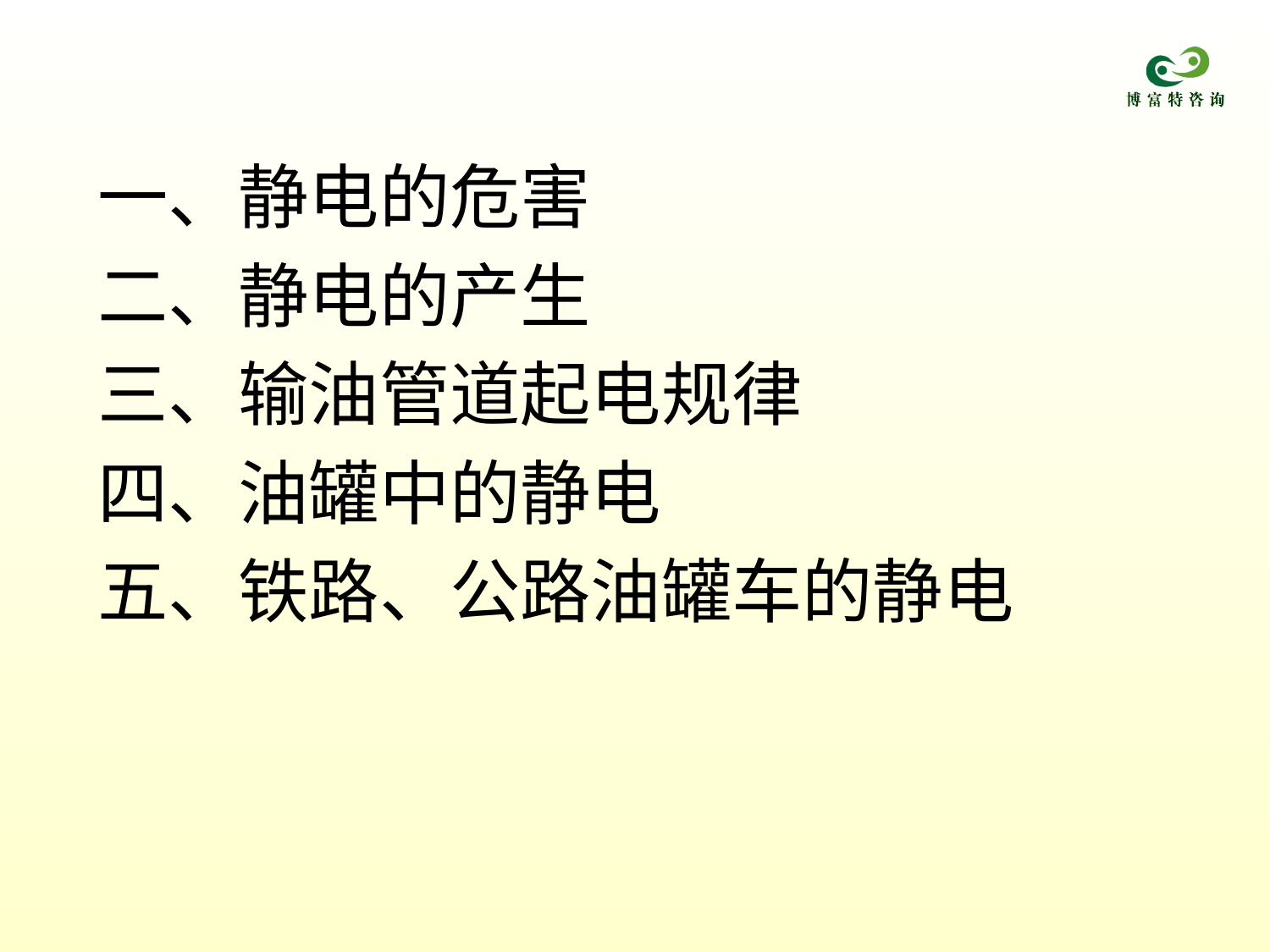

一、静电的危害
二、静电的产生
三、输油管道起电规律
四、油罐中的静电
五、铁路、公路油罐车的静电

83